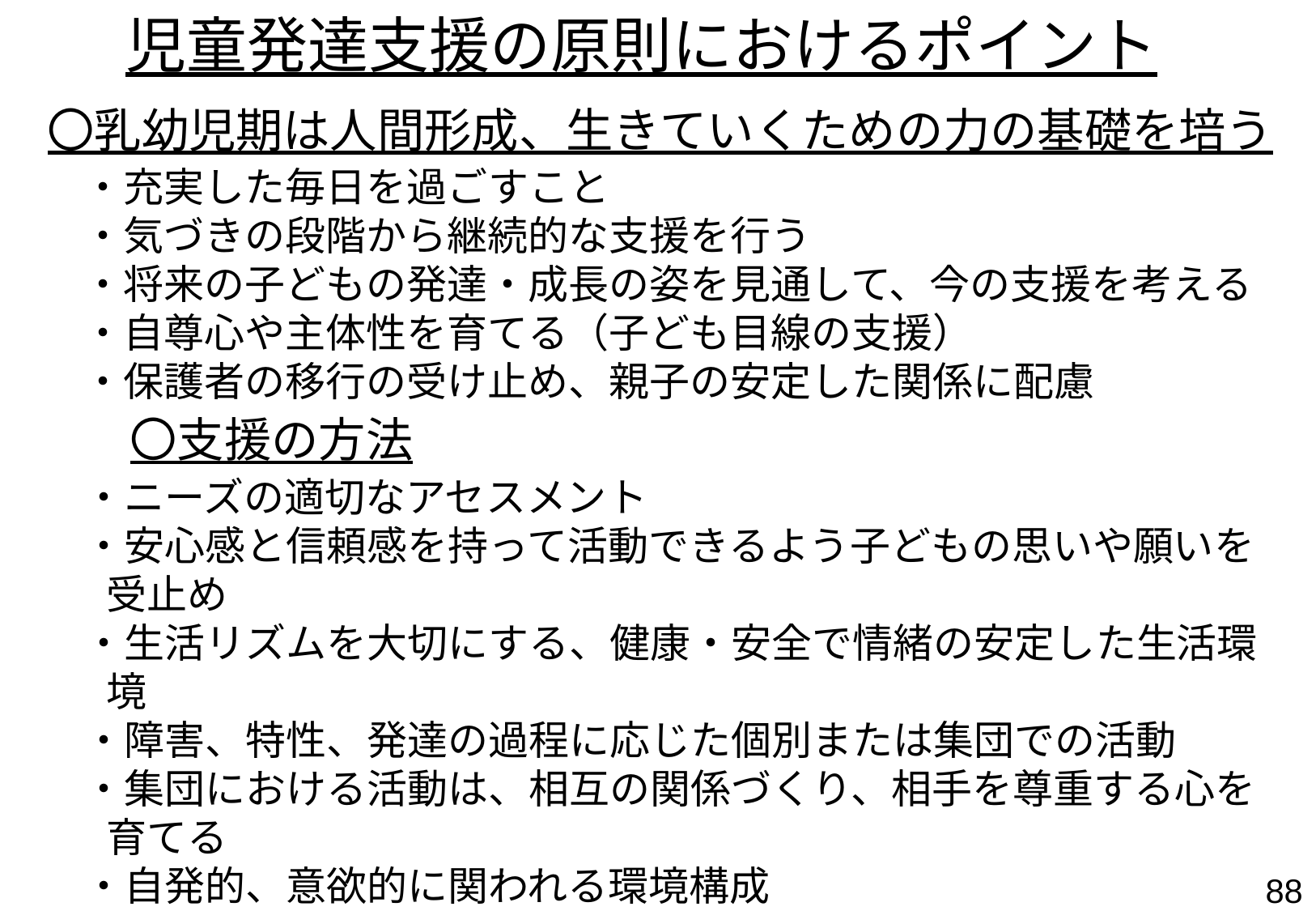

児童発達支援の原則におけるポイント
　〇乳幼児期は人間形成、生きていくための力の基礎を培う
・充実した毎日を過ごすこと
・気づきの段階から継続的な支援を行う
・将来の子どもの発達・成長の姿を見通して、今の支援を考える
・自尊心や主体性を育てる（子ども目線の支援）
・保護者の移行の受け止め、親子の安定した関係に配慮
　〇支援の方法
・ニーズの適切なアセスメント
・安心感と信頼感を持って活動できるよう子どもの思いや願いを受止め
・生活リズムを大切にする、健康・安全で情緒の安定した生活環境
・障害、特性、発達の過程に応じた個別または集団での活動
・集団における活動は、相互の関係づくり、相手を尊重する心を育てる
・自発的、意欲的に関われる環境構成
・乳幼児期にふさわしい体験、「遊び」を通した成長（豊かな感性、表現)
・「育つ上での自信や意欲」「発話に限定されないコミュニケーション」「自己選択、自己決定」のねらいを踏まえ、できる・得意を伸ばす支援
88